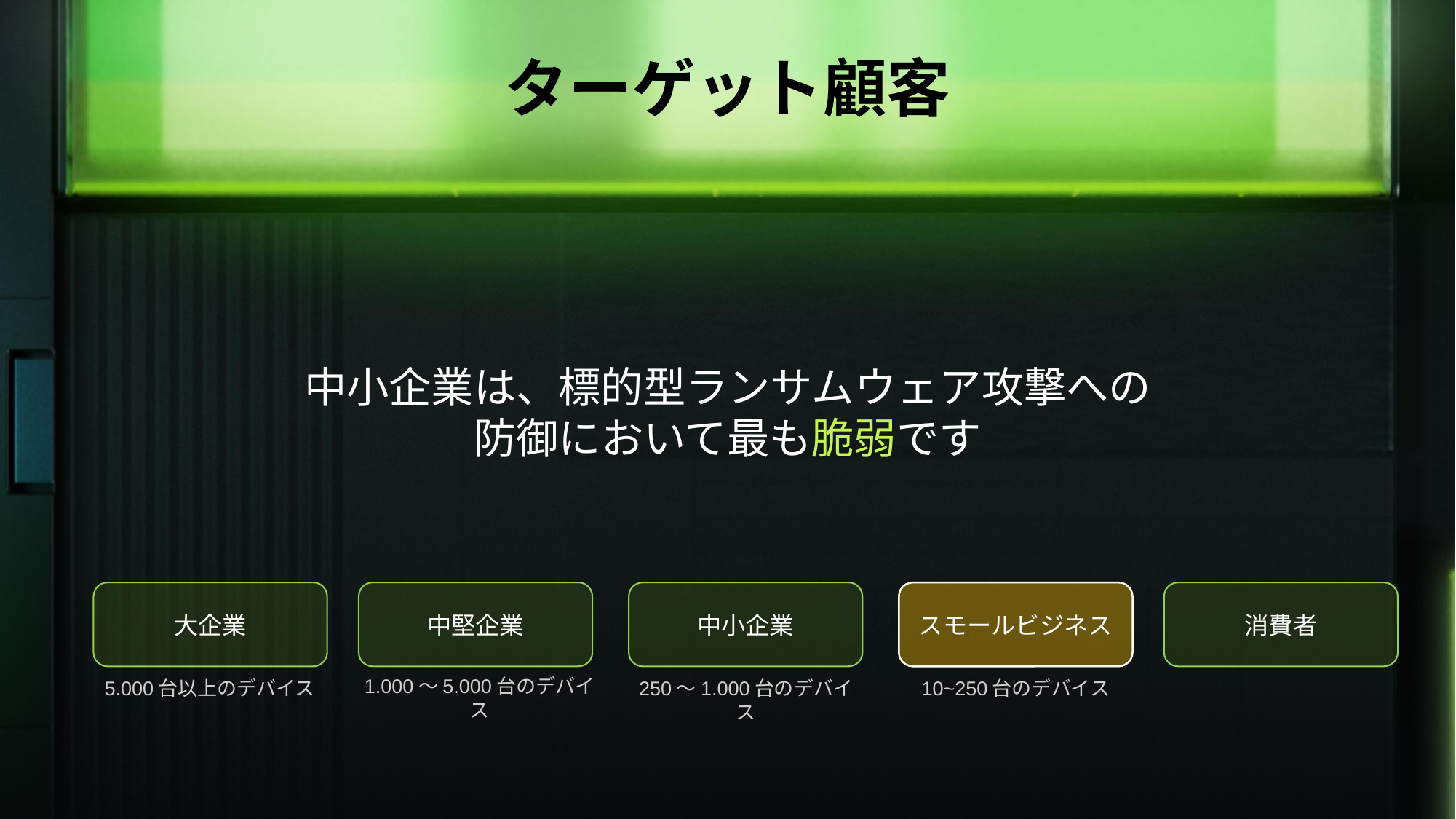

ターゲット顧客
中小企業は、標的型ランサムウェア攻撃への防御において最も脆弱です
大企業
中堅企業
中小企業
スモールビジネス

10~250台のデバイス
消費者
1.000〜5.000台のデバイス
5.000台以上のデバイス
250〜1.000台のデバイス